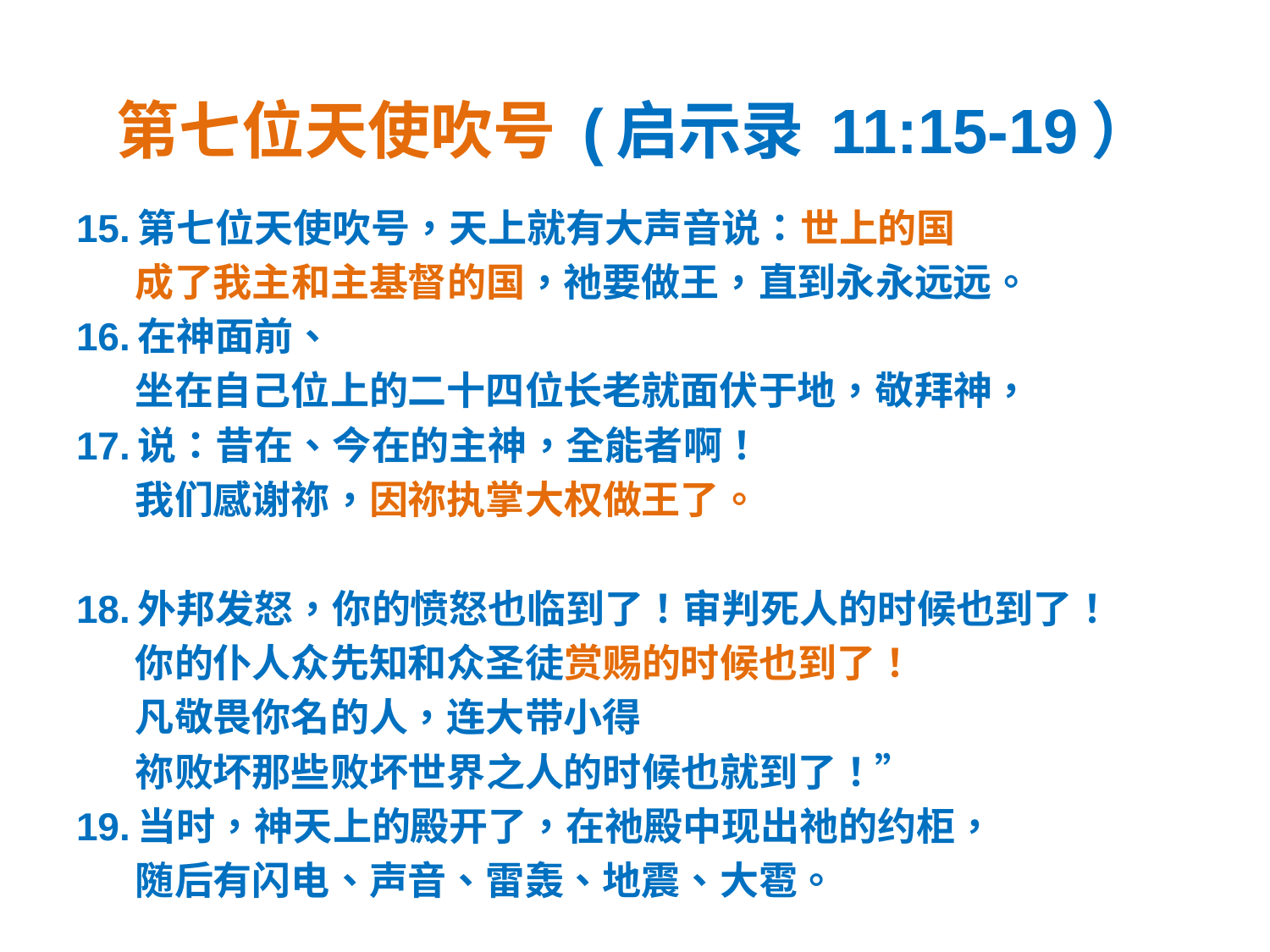

# 第七位天使吹号 (启示录 11:15-19）
15. 第七位天使吹号，天上就有大声音说：世上的国
      成了我主和主基督的国，祂要做王，直到永永远远。
16. 在神面前、
      坐在自己位上的二十四位长老就面伏于地，敬拜神，
17. 说：昔在、今在的主神，全能者啊！
      我们感谢祢，因祢执掌大权做王了。

18. 外邦发怒，你的愤怒也临到了！审判死人的时候也到了！
      你的仆人众先知和众圣徒赏赐的时候也到了！
      凡敬畏你名的人，连大带小得
      祢败坏那些败坏世界之人的时候也就到了！”
19. 当时，神天上的殿开了，在祂殿中现出祂的约柜，
      随后有闪电、声音、雷轰、地震、大雹。